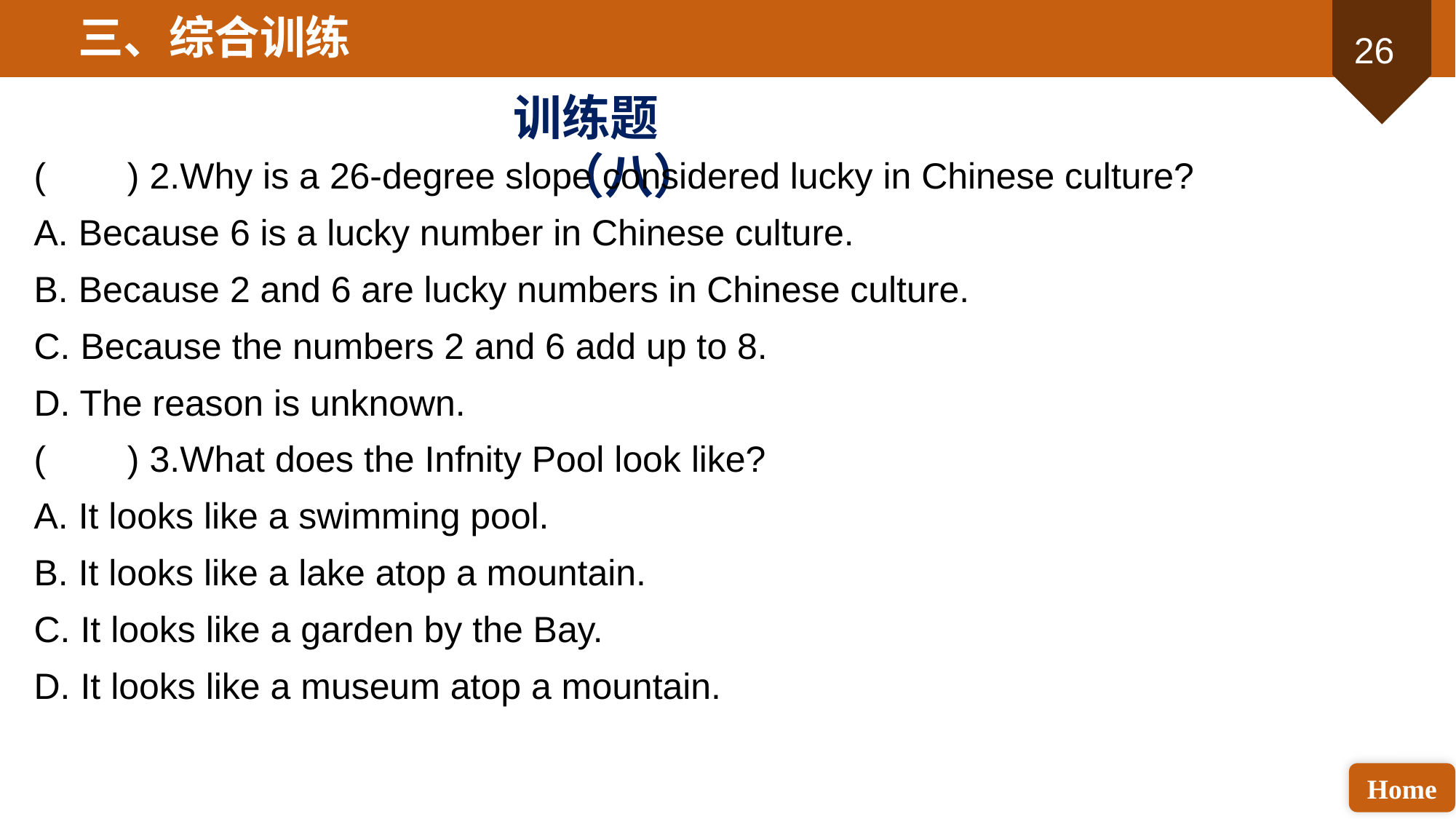

三、综合训练
训练题（八）
(        ) 2.Why is a 26-degree slope considered lucky in Chinese culture?
A. Because 6 is a lucky number in Chinese culture.
B. Because 2 and 6 are lucky numbers in Chinese culture.
C. Because the numbers 2 and 6 add up to 8.
D. The reason is unknown.
(        ) 3.What does the Infnity Pool look like?
A. It looks like a swimming pool.
B. It looks like a lake atop a mountain.
C. It looks like a garden by the Bay.
D. It looks like a museum atop a mountain.